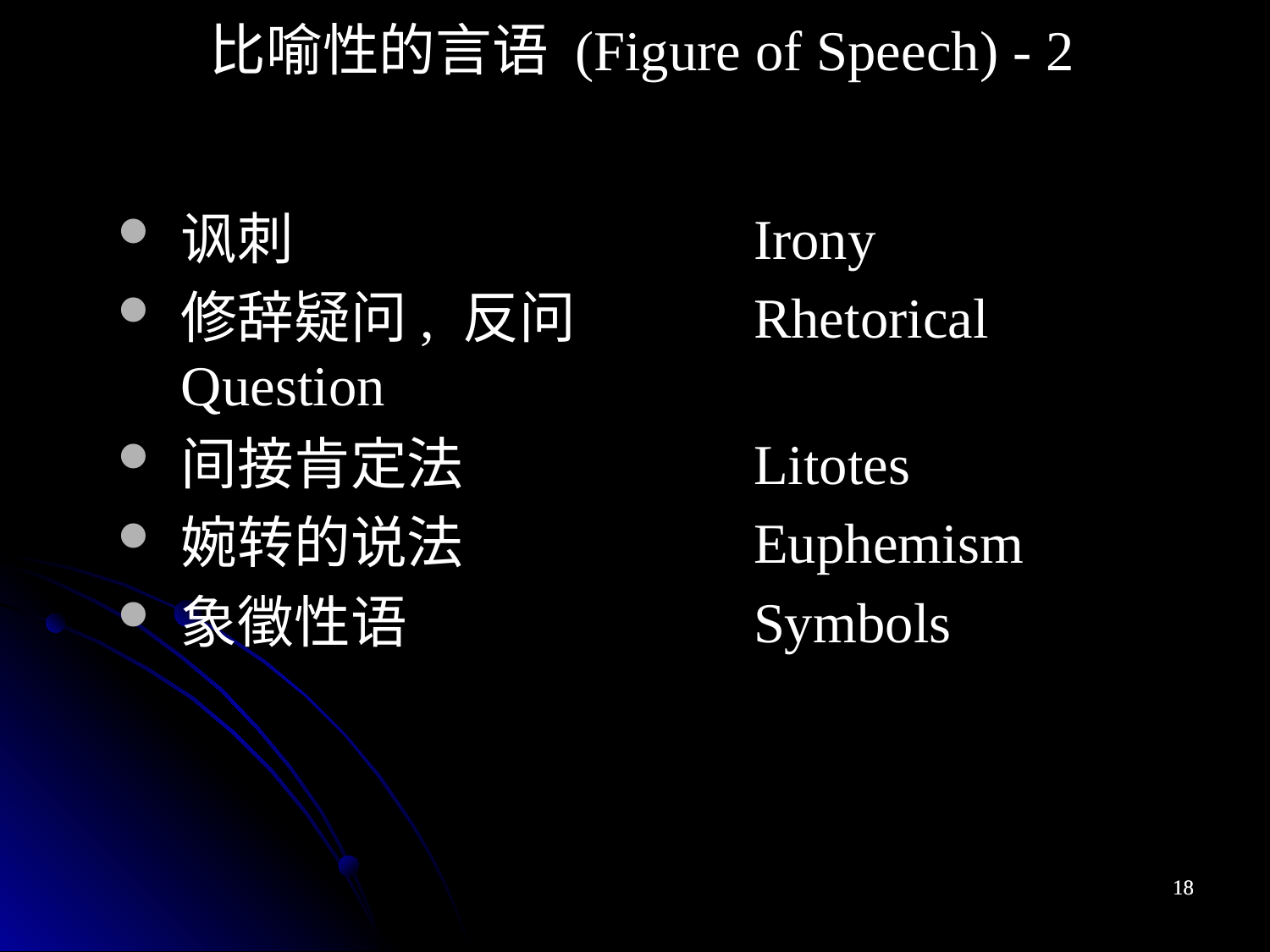

比喻性的言语 (Figure of Speech) - 2
讽刺	Irony
修辞疑问, 反问	Rhetorical Question
间接肯定法	Litotes
婉转的说法	Euphemism
象徵性语	Symbols
18
18